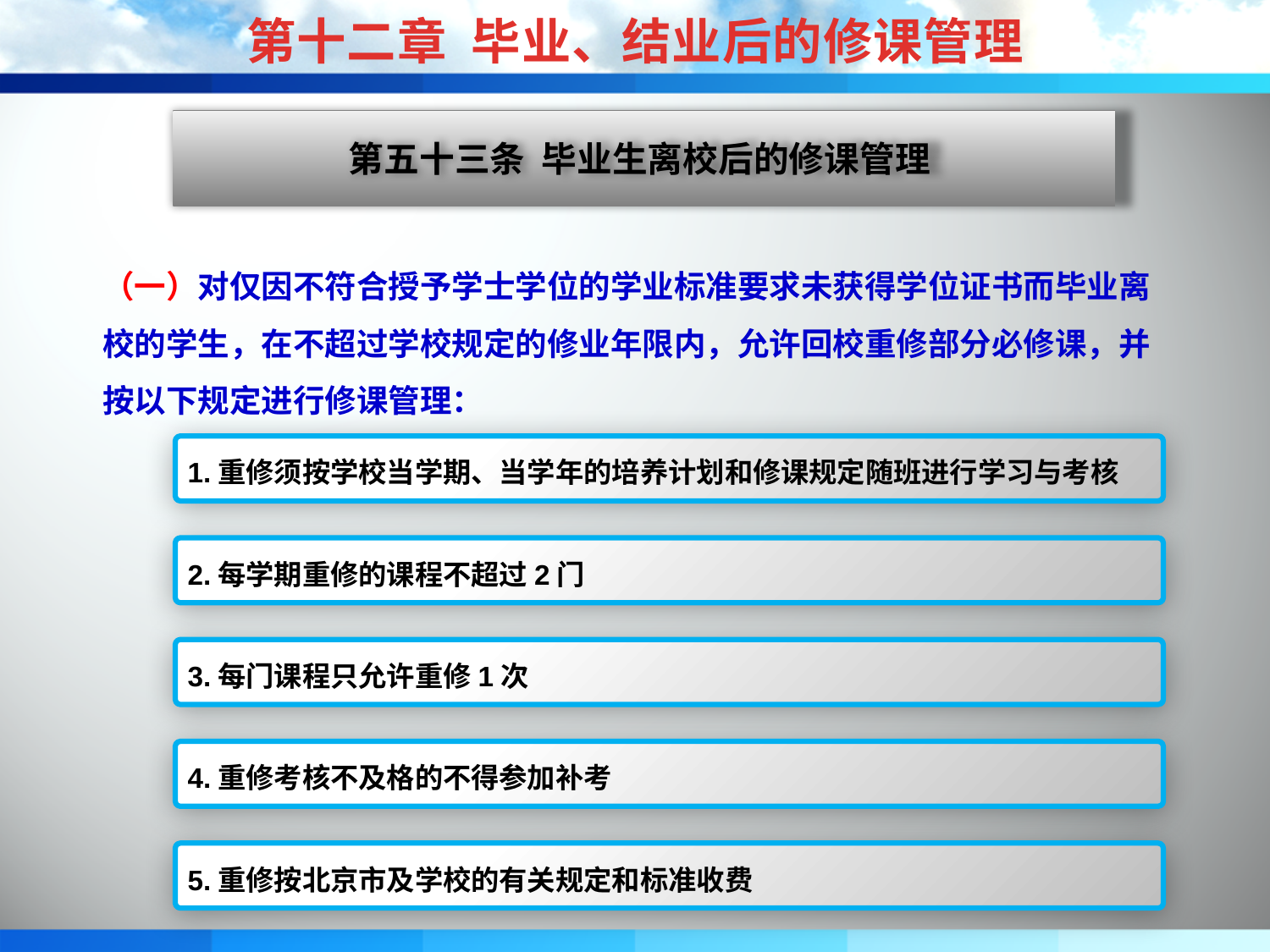

第十二章  毕业、结业后的修课管理

第五十三条  毕业生离校后的修课管理
（一）对仅因不符合授予学士学位的学业标准要求未获得学位证书而毕业离校的学生，在不超过学校规定的修业年限内，允许回校重修部分必修课，并按以下规定进行修课管理：

1.重修须按学校当学期、当学年的培养计划和修课规定随班进行学习与考核

2.每学期重修的课程不超过2门

3.每门课程只允许重修1次

4.重修考核不及格的不得参加补考

5.重修按北京市及学校的有关规定和标准收费